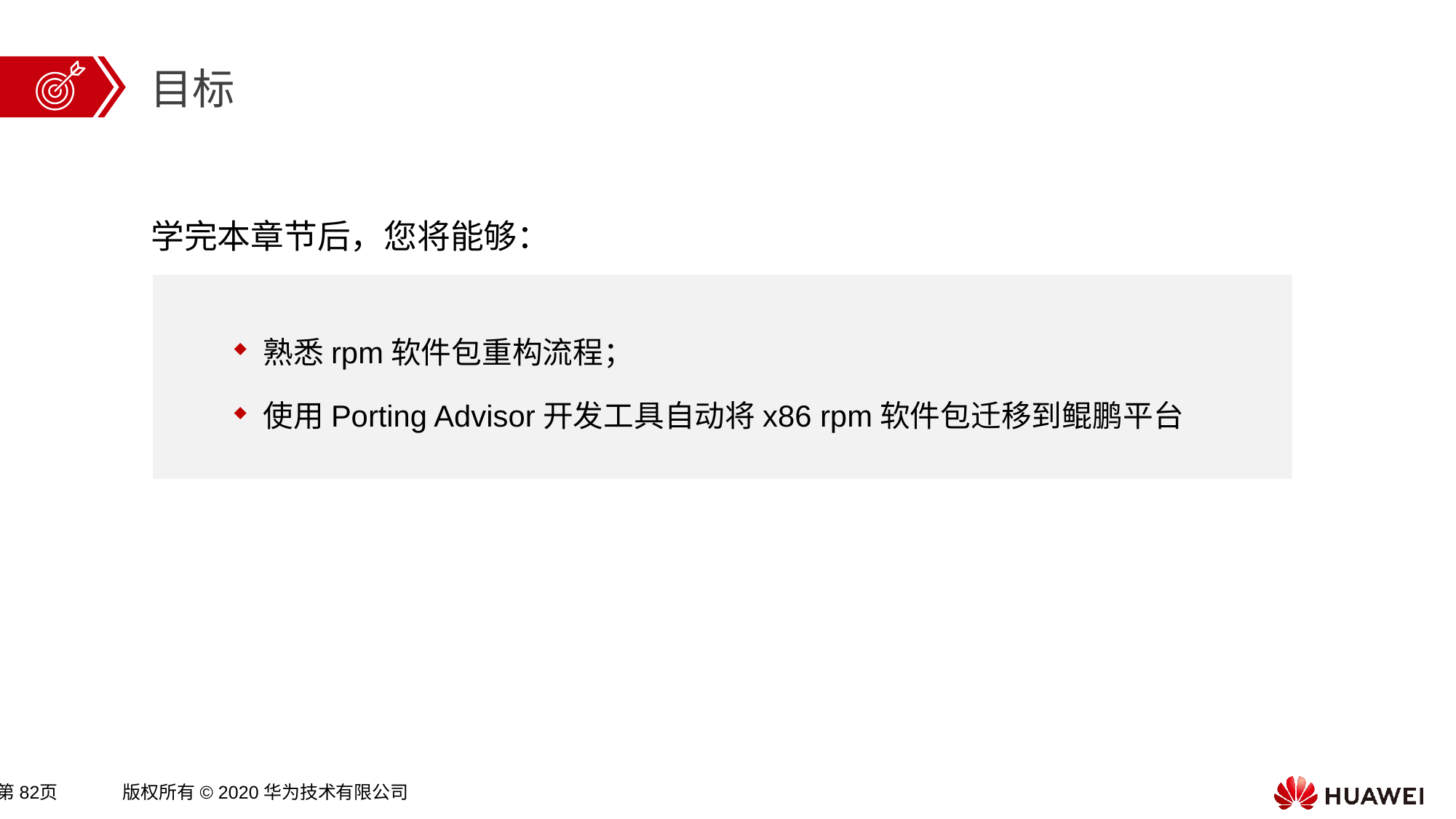

目标
学完本章节后，您将能够：

熟悉rpm软件包重构流程；
使用Porting Advisor开发工具自动将x86 rpm软件包迁移到鲲鹏平台